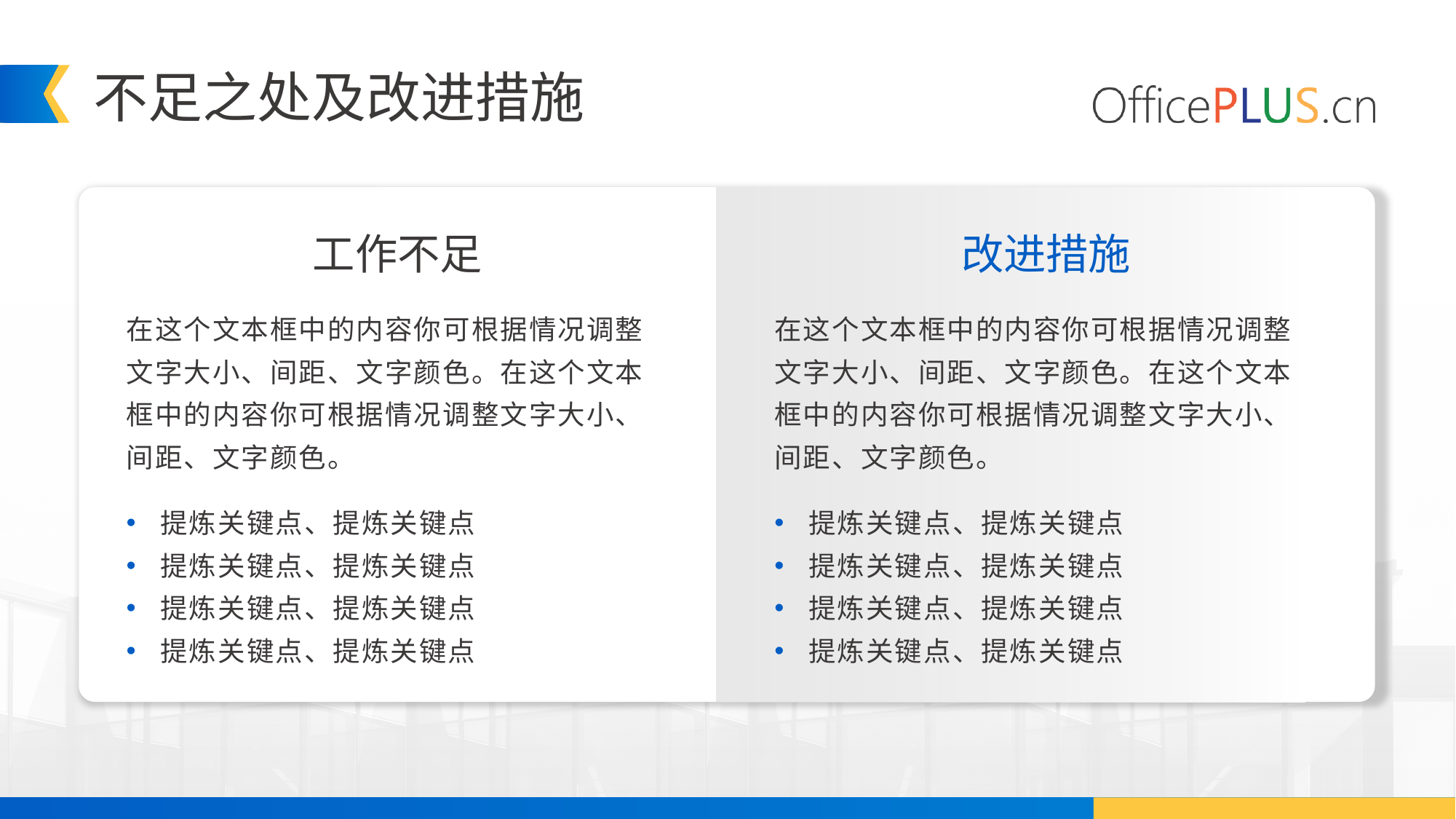

不足之处及改进措施

工作不足
改进措施
在这个文本框中的内容你可根据情况调整文字大小、间距、文字颜色。在这个文本框中的内容你可根据情况调整文字大小、间距、文字颜色。
在这个文本框中的内容你可根据情况调整文字大小、间距、文字颜色。在这个文本框中的内容你可根据情况调整文字大小、间距、文字颜色。
提炼关键点、提炼关键点
提炼关键点、提炼关键点
提炼关键点、提炼关键点
提炼关键点、提炼关键点
提炼关键点、提炼关键点
提炼关键点、提炼关键点
提炼关键点、提炼关键点
提炼关键点、提炼关键点